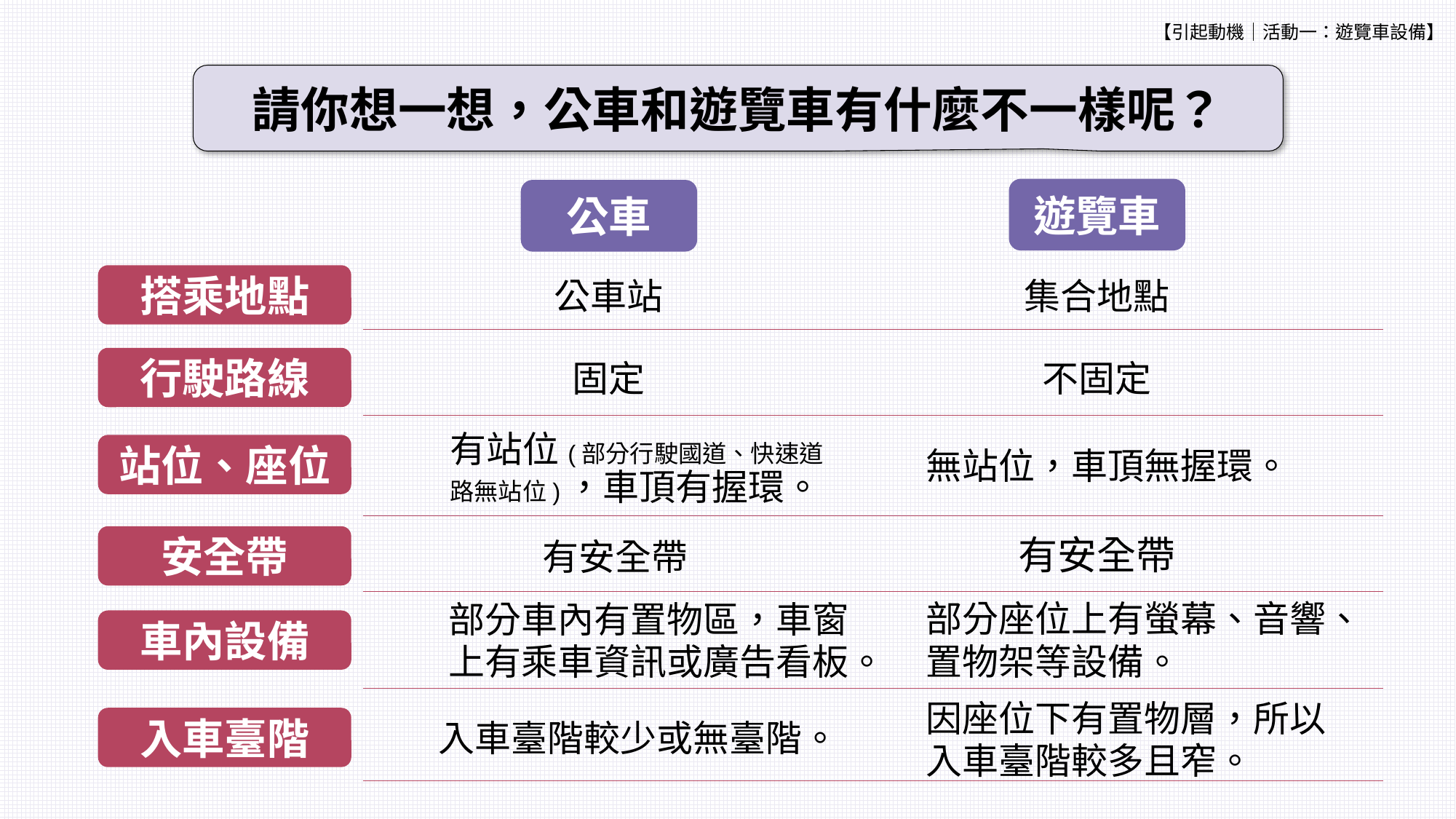

【引起動機│活動一：遊覽車設備】
請你想一想，公車和遊覽車有什麼不一樣呢？
遊覽車
公車
搭乘地點
行駛路線
站位、座位
安全帶
車內設備
入車臺階
公車站
集合地點
固定
不固定
有站位(部分行駛國道、快速道路無站位)，車頂有握環。
無站位，車頂無握環。
有安全帶
有安全帶
部分座位上有螢幕、音響、置物架等設備。
部分車內有置物區，車窗上有乘車資訊或廣告看板。
因座位下有置物層，所以入車臺階較多且窄。
入車臺階較少或無臺階。